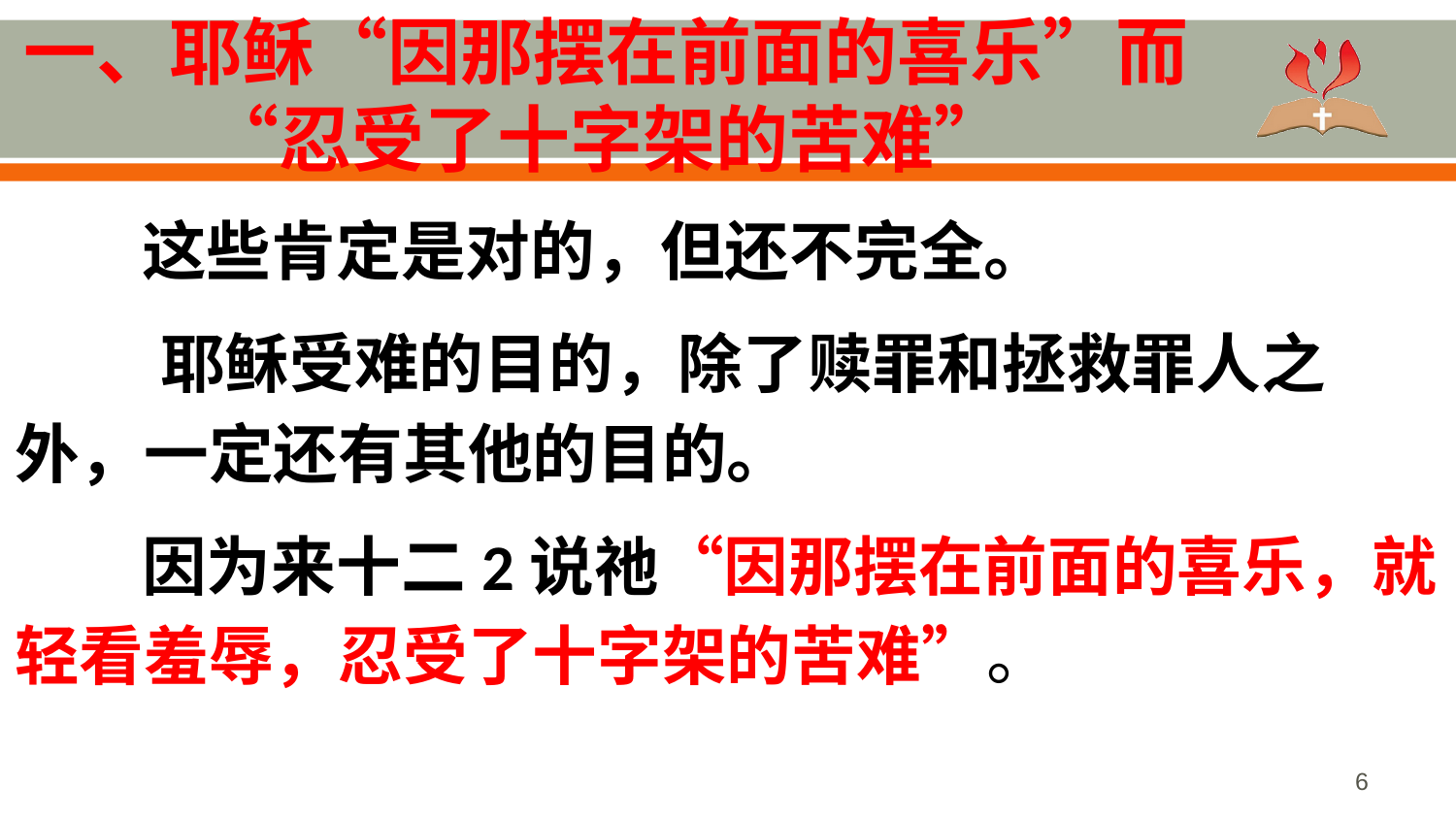

# 一、耶稣“因那摆在前面的喜乐”而“忍受了十字架的苦难”
这些肯定是对的，但还不完全。
	耶稣受难的目的，除了赎罪和拯救罪人之外，一定还有其他的目的。
因为来十二2说祂“因那摆在前面的喜乐，就轻看羞辱，忍受了十字架的苦难”。

6